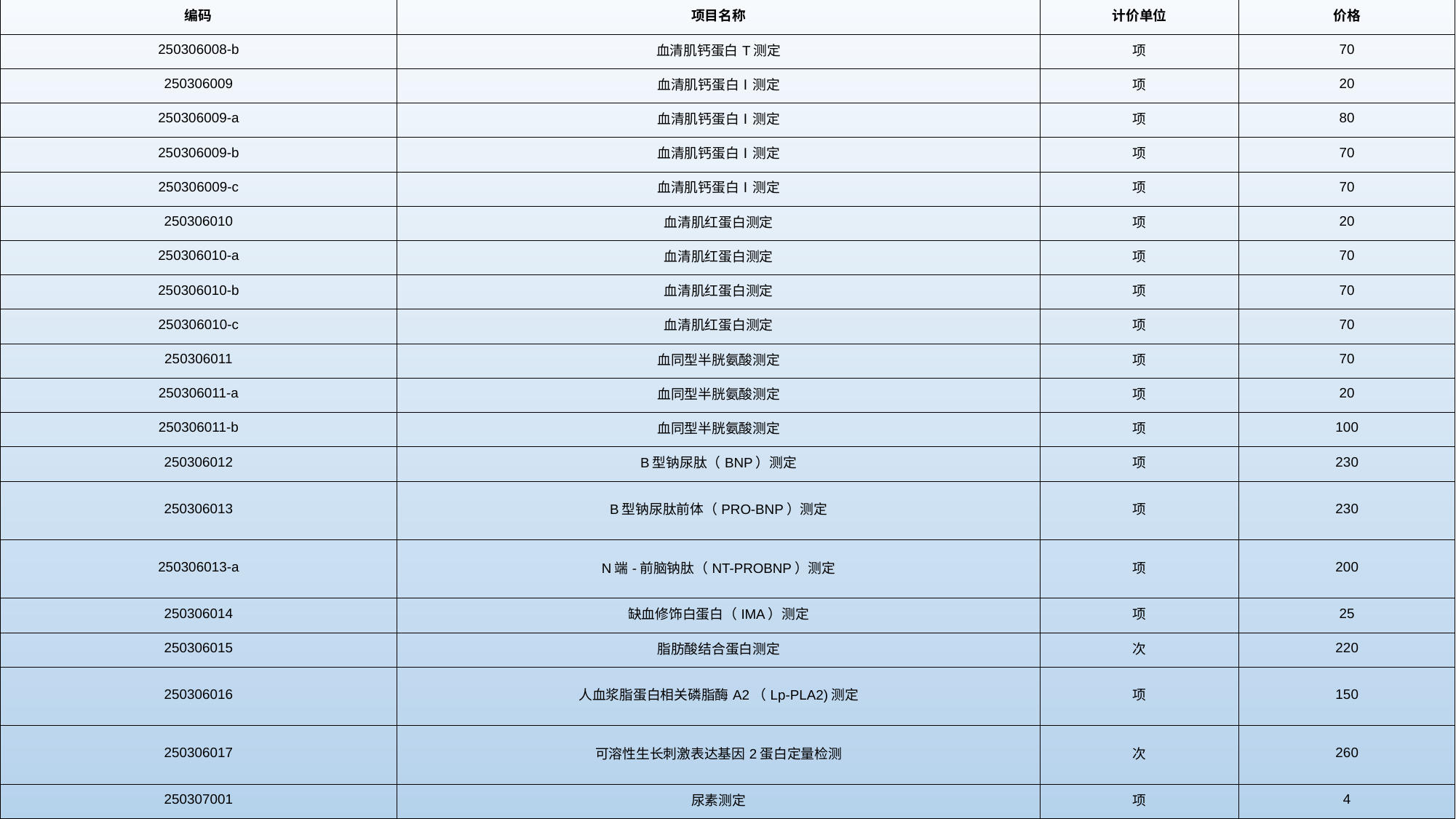

| 编码 | 项目名称 | 计价单位 | 价格 |
| --- | --- | --- | --- |
| 250306008-b | 血清肌钙蛋白T测定 | 项 | 70 |
| 250306009 | 血清肌钙蛋白Ⅰ测定 | 项 | 20 |
| 250306009-a | 血清肌钙蛋白Ⅰ测定 | 项 | 80 |
| 250306009-b | 血清肌钙蛋白Ⅰ测定 | 项 | 70 |
| 250306009-c | 血清肌钙蛋白Ⅰ测定 | 项 | 70 |
| 250306010 | 血清肌红蛋白测定 | 项 | 20 |
| 250306010-a | 血清肌红蛋白测定 | 项 | 70 |
| 250306010-b | 血清肌红蛋白测定 | 项 | 70 |
| 250306010-c | 血清肌红蛋白测定 | 项 | 70 |
| 250306011 | 血同型半胱氨酸测定 | 项 | 70 |
| 250306011-a | 血同型半胱氨酸测定 | 项 | 20 |
| 250306011-b | 血同型半胱氨酸测定 | 项 | 100 |
| 250306012 | B型钠尿肽（BNP）测定 | 项 | 230 |
| 250306013 | B型钠尿肽前体（PRO-BNP）测定 | 项 | 230 |
| 250306013-a | N端-前脑钠肽（NT-PROBNP）测定 | 项 | 200 |
| 250306014 | 缺血修饰白蛋白（IMA）测定 | 项 | 25 |
| 250306015 | 脂肪酸结合蛋白测定 | 次 | 220 |
| 250306016 | 人血浆脂蛋白相关磷脂酶A2（Lp-PLA2)测定 | 项 | 150 |
| 250306017 | 可溶性生长刺激表达基因2蛋白定量检测 | 次 | 260 |
| 250307001 | 尿素测定 | 项 | 4 |